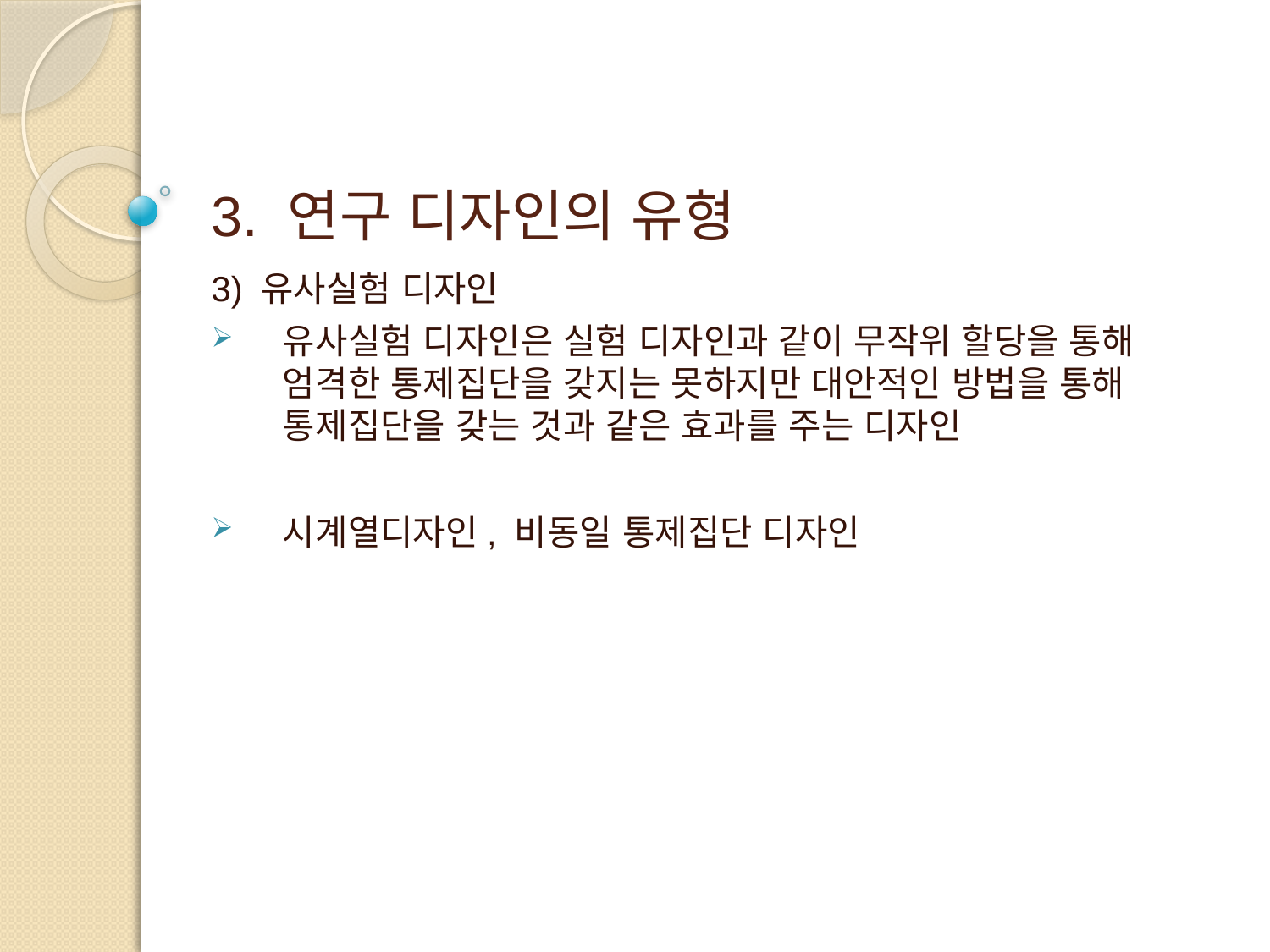

# 3. 연구 디자인의 유형
3) 유사실험 디자인
유사실험 디자인은 실험 디자인과 같이 무작위 할당을 통해 엄격한 통제집단을 갖지는 못하지만 대안적인 방법을 통해 통제집단을 갖는 것과 같은 효과를 주는 디자인

시계열디자인, 비동일 통제집단 디자인